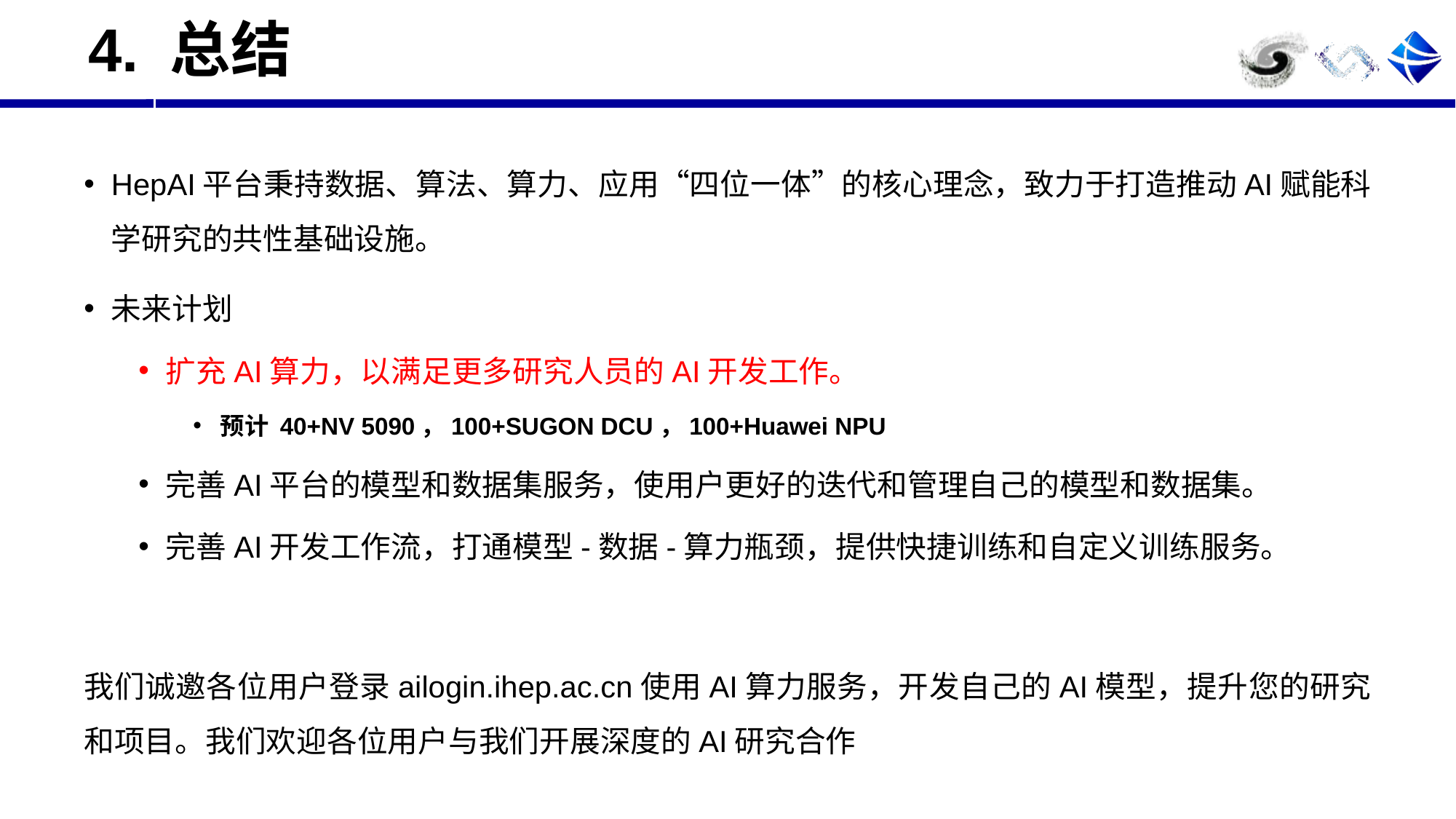

# 4. 总结
HepAI平台秉持数据、算法、算力、应用“四位一体”的核心理念，致力于打造推动AI赋能科学研究的共性基础设施。
未来计划
扩充AI算力，以满足更多研究人员的AI开发工作。
预计 40+NV 5090，100+SUGON DCU，100+Huawei NPU
完善AI平台的模型和数据集服务，使用户更好的迭代和管理自己的模型和数据集。
完善AI开发工作流，打通模型-数据-算力瓶颈，提供快捷训练和自定义训练服务。

我们诚邀各位用户登录ailogin.ihep.ac.cn使用AI算力服务，开发自己的AI模型，提升您的研究和项目。我们欢迎各位用户与我们开展深度的AI研究合作